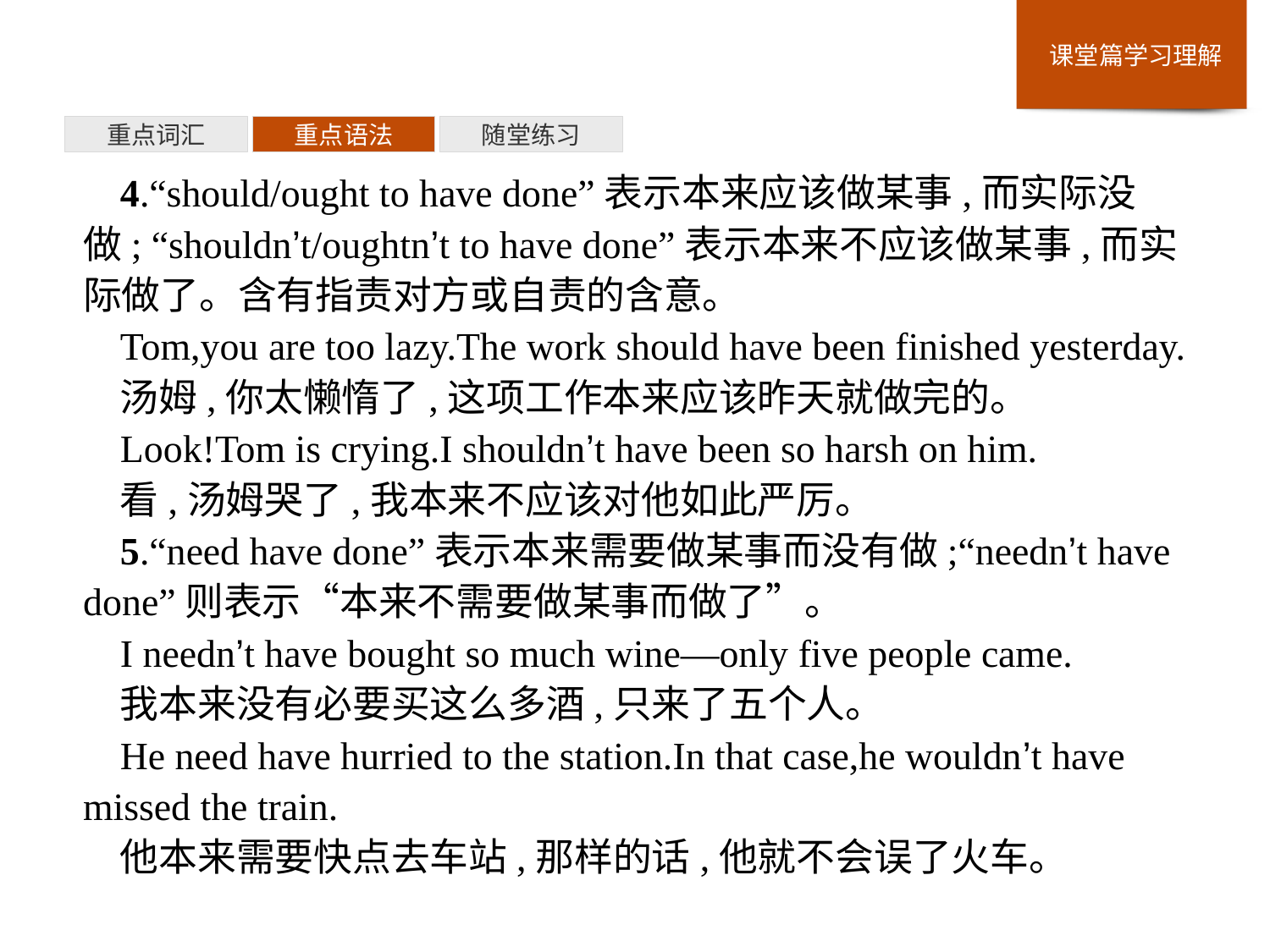

重点词汇
重点语法
随堂练习
4.“should/ought to have done”表示本来应该做某事,而实际没做; “shouldn’t/oughtn’t to have done”表示本来不应该做某事,而实际做了。含有指责对方或自责的含意。
Tom,you are too lazy.The work should have been finished yesterday.
汤姆,你太懒惰了,这项工作本来应该昨天就做完的。
Look!Tom is crying.I shouldn’t have been so harsh on him.
看,汤姆哭了,我本来不应该对他如此严厉。
5.“need have done”表示本来需要做某事而没有做;“needn’t have done”则表示“本来不需要做某事而做了”。
I needn’t have bought so much wine—only five people came.
我本来没有必要买这么多酒,只来了五个人。
He need have hurried to the station.In that case,he wouldn’t have missed the train.
他本来需要快点去车站,那样的话,他就不会误了火车。